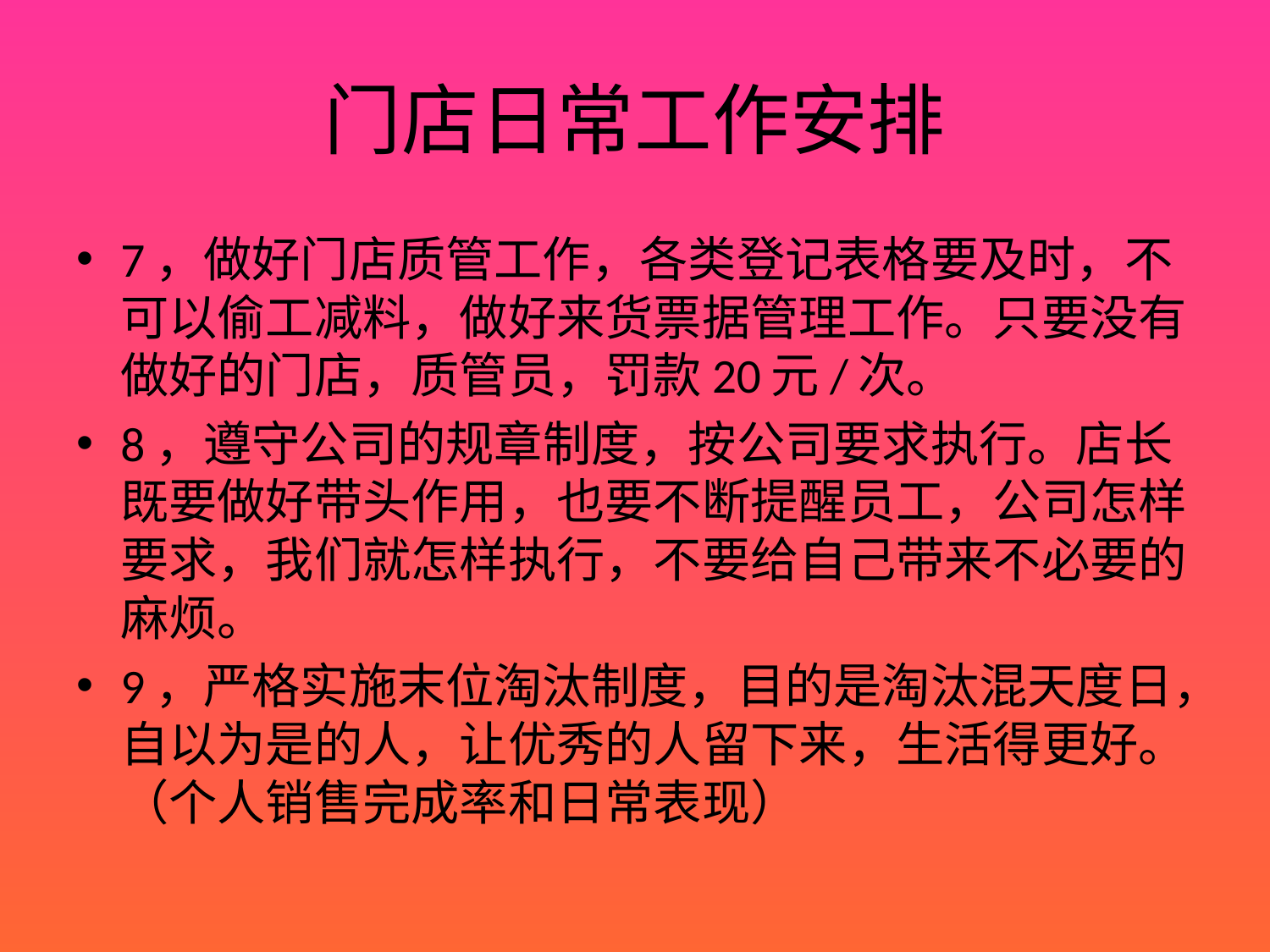

# 门店日常工作安排
7，做好门店质管工作，各类登记表格要及时，不可以偷工减料，做好来货票据管理工作。只要没有做好的门店，质管员，罚款20元/次。
8，遵守公司的规章制度，按公司要求执行。店长既要做好带头作用，也要不断提醒员工，公司怎样要求，我们就怎样执行，不要给自己带来不必要的麻烦。
9，严格实施末位淘汰制度，目的是淘汰混天度日，自以为是的人，让优秀的人留下来，生活得更好。（个人销售完成率和日常表现）